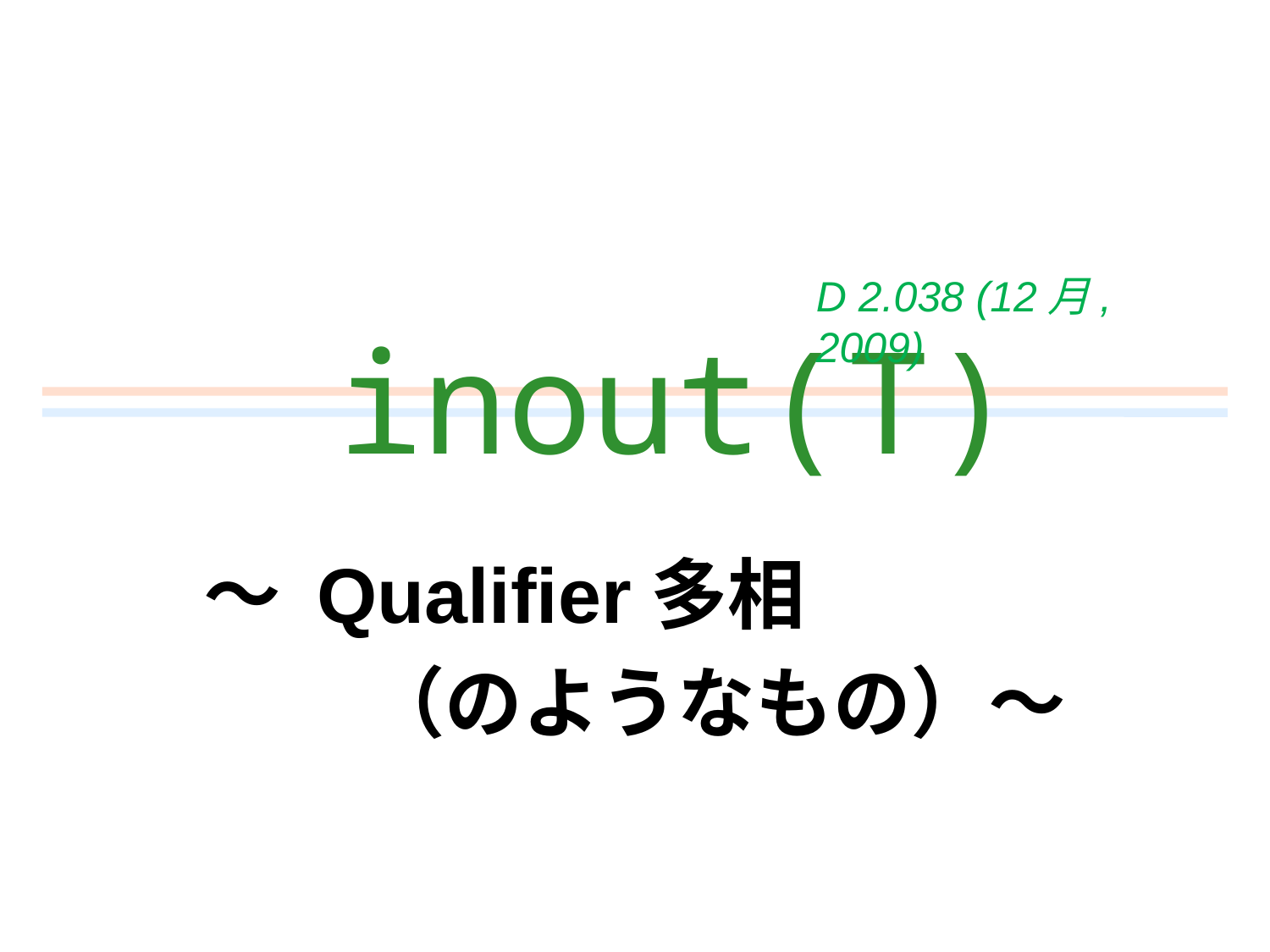

D 2.038 (12月, 2009)
# inout(T)
～ Qualifier多相
（のようなもの）～